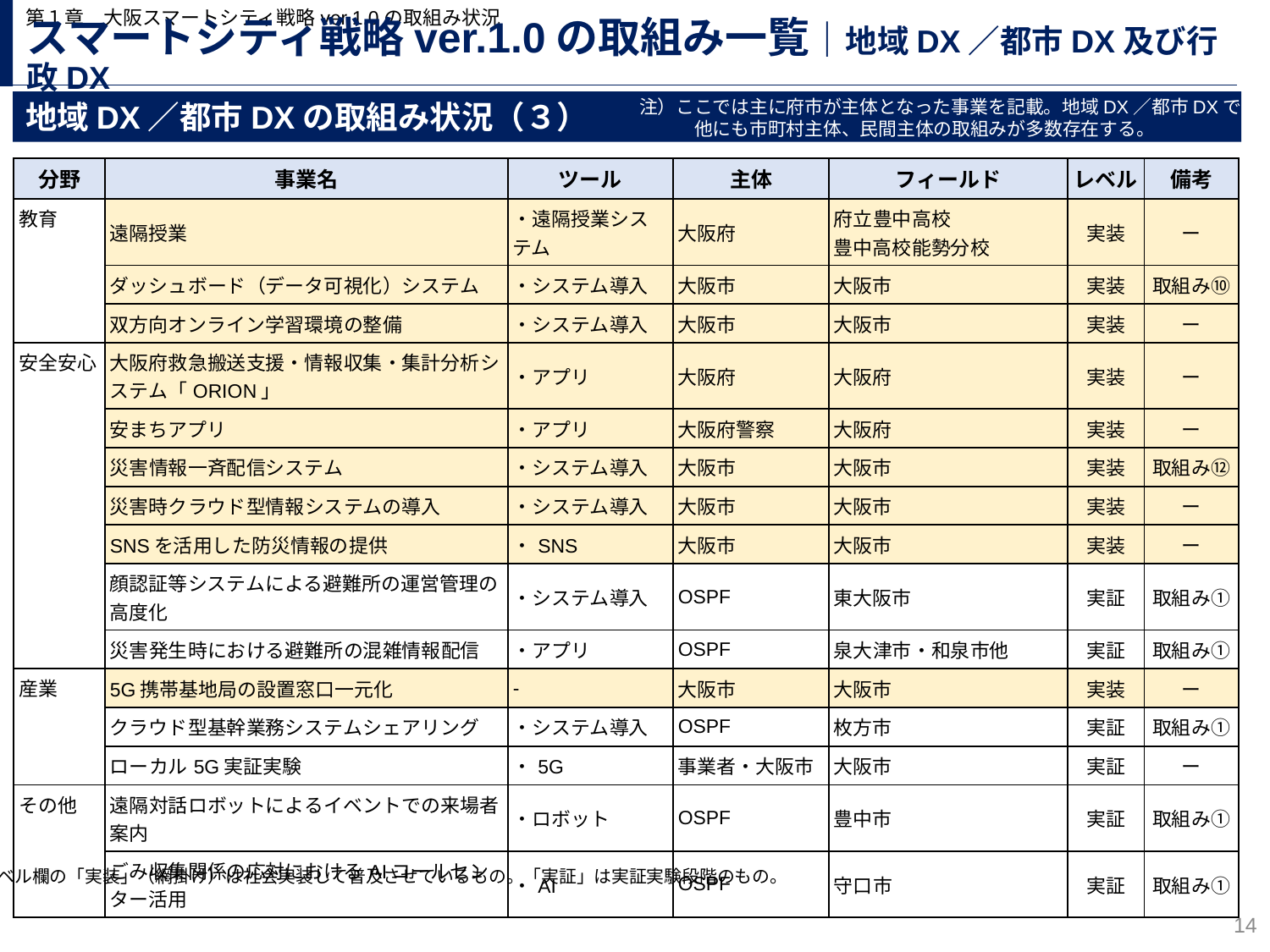

第１章　大阪スマートシティ戦略ver.1.0の取組み状況
# スマートシティ戦略ver.1.0の取組み一覧｜地域DX／都市DX及び行政DX
注）ここでは主に府市が主体となった事業を記載。地域DX／都市DXでは
　　　他にも市町村主体、民間主体の取組みが多数存在する。
地域DX／都市DXの取組み状況（３）
| 分野 | 事業名 | ツール | 主体 | フィールド | レベル | 備考 |
| --- | --- | --- | --- | --- | --- | --- |
| 教育 | 遠隔授業 | ・遠隔授業システム | 大阪府 | 府立豊中高校 豊中高校能勢分校 | 実装 | ー |
|  | ダッシュボード（データ可視化）システム | ・システム導入 | 大阪市 | 大阪市 | 実装 | 取組み⑩ |
|  | 双方向オンライン学習環境の整備 | ・システム導入 | 大阪市 | 大阪市 | 実装 | ー |
| 安全安心 | 大阪府救急搬送支援・情報収集・集計分析システム「ORION」 | ・アプリ | 大阪府 | 大阪府 | 実装 | ー |
|  | 安まちアプリ | ・アプリ | 大阪府警察 | 大阪府 | 実装 | ー |
|  | 災害情報一斉配信システム | ・システム導入 | 大阪市 | 大阪市 | 実装 | 取組み⑫ |
|  | 災害時クラウド型情報システムの導入 | ・システム導入 | 大阪市 | 大阪市 | 実装 | ー |
|  | SNSを活用した防災情報の提供 | ・SNS | 大阪市 | 大阪市 | 実装 | ー |
|  | 顔認証等システムによる避難所の運営管理の高度化 | ・システム導入 | OSPF | 東大阪市 | 実証 | 取組み① |
|  | 災害発生時における避難所の混雑情報配信 | ・アプリ | OSPF | 泉大津市・和泉市他 | 実証 | 取組み① |
| 産業 | 5G携帯基地局の設置窓口一元化 | - | 大阪市 | 大阪市 | 実装 | ー |
|  | クラウド型基幹業務システムシェアリング | ・システム導入 | OSPF | 枚方市 | 実証 | 取組み① |
|  | ローカル5G実証実験 | ・5G | 事業者・大阪市 | 大阪市 | 実証 | ー |
| その他 | 遠隔対話ロボットによるイベントでの来場者案内 | ・ロボット | OSPF | 豊中市 | 実証 | 取組み① |
|  | ごみ収集関係の応対におけるAIコールセンター活用 | ・AI | OSPF | 守口市 | 実証 | 取組み① |
※レベル欄の「実装」（網掛け）は社会実装して普及させているもの。「実証」は実証実験段階のもの。
14